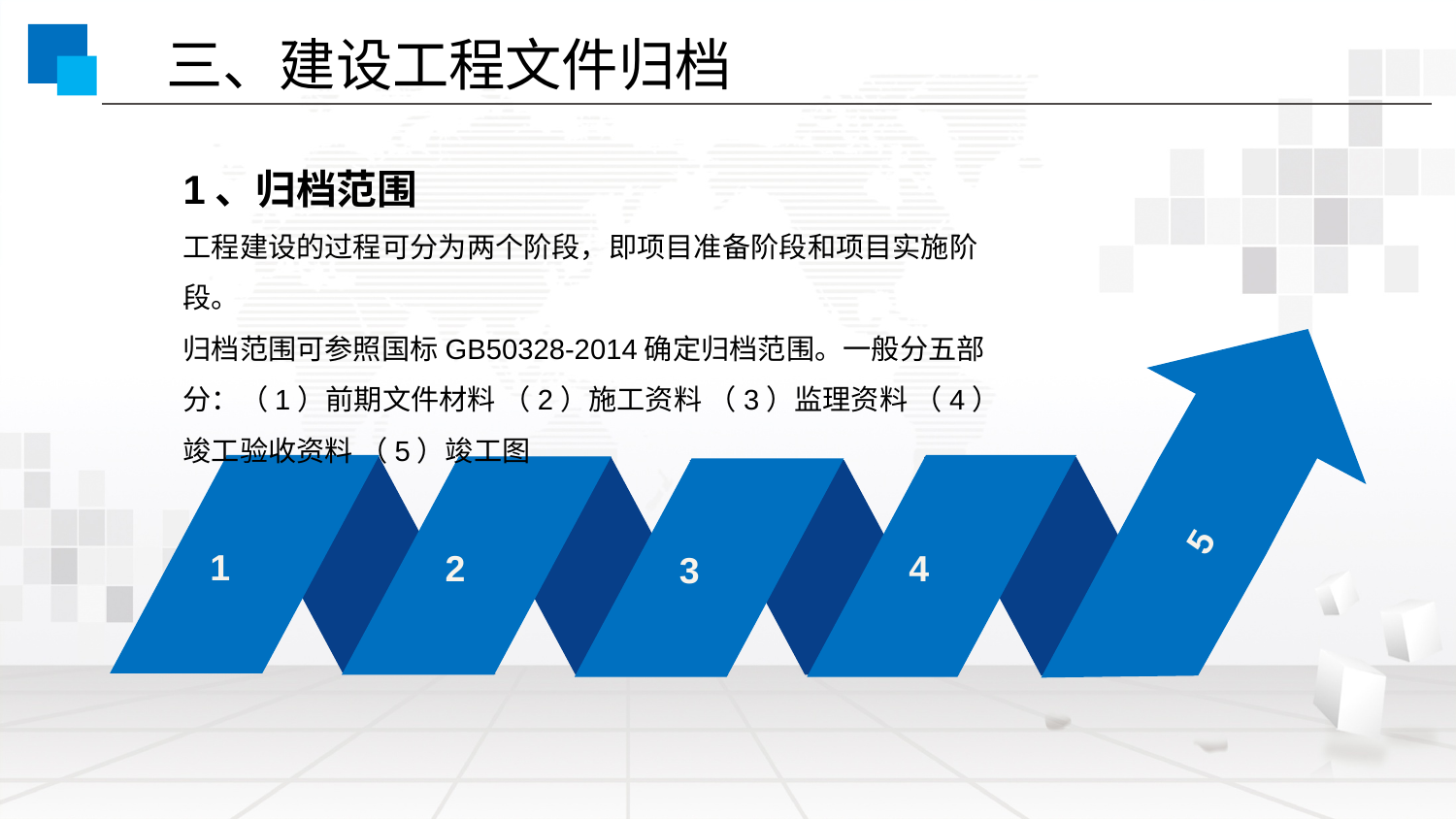

三、建设工程文件归档
1、归档范围
工程建设的过程可分为两个阶段，即项目准备阶段和项目实施阶段。
归档范围可参照国标GB50328-2014确定归档范围。一般分五部分：（1）前期文件材料 （2）施工资料 （3）监理资料 （4）竣工验收资料 （5）竣工图

5

1

4

2

3